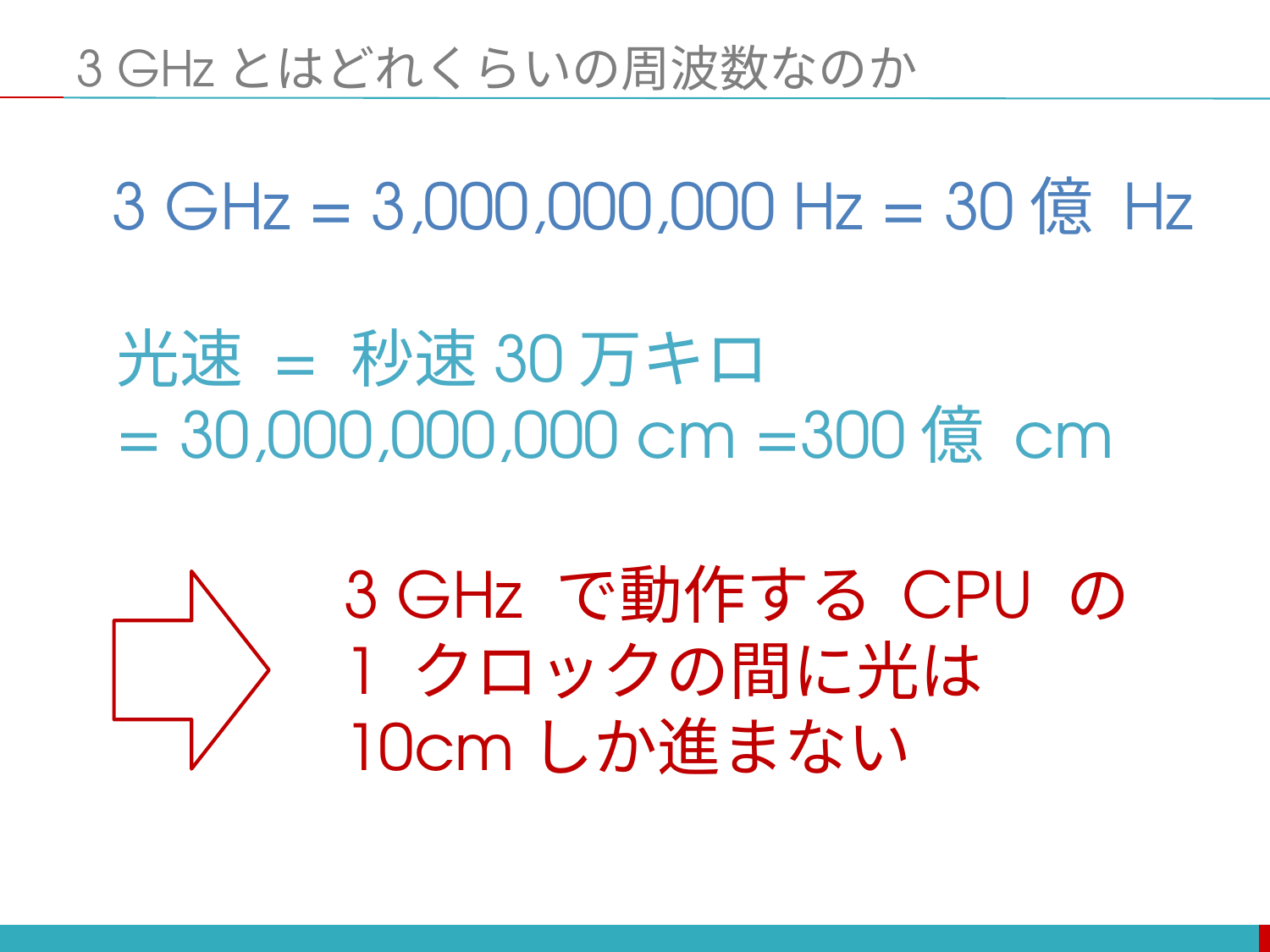

# 3 GHzとはどれくらいの周波数なのか
3 GHz = 3,000,000,000 Hz = 30億 Hz
光速 = 秒速30万キロ
= 30,000,000,000 cm =300億 cm
3 GHz で動作する CPU の
1 クロックの間に光は
10cmしか進まない